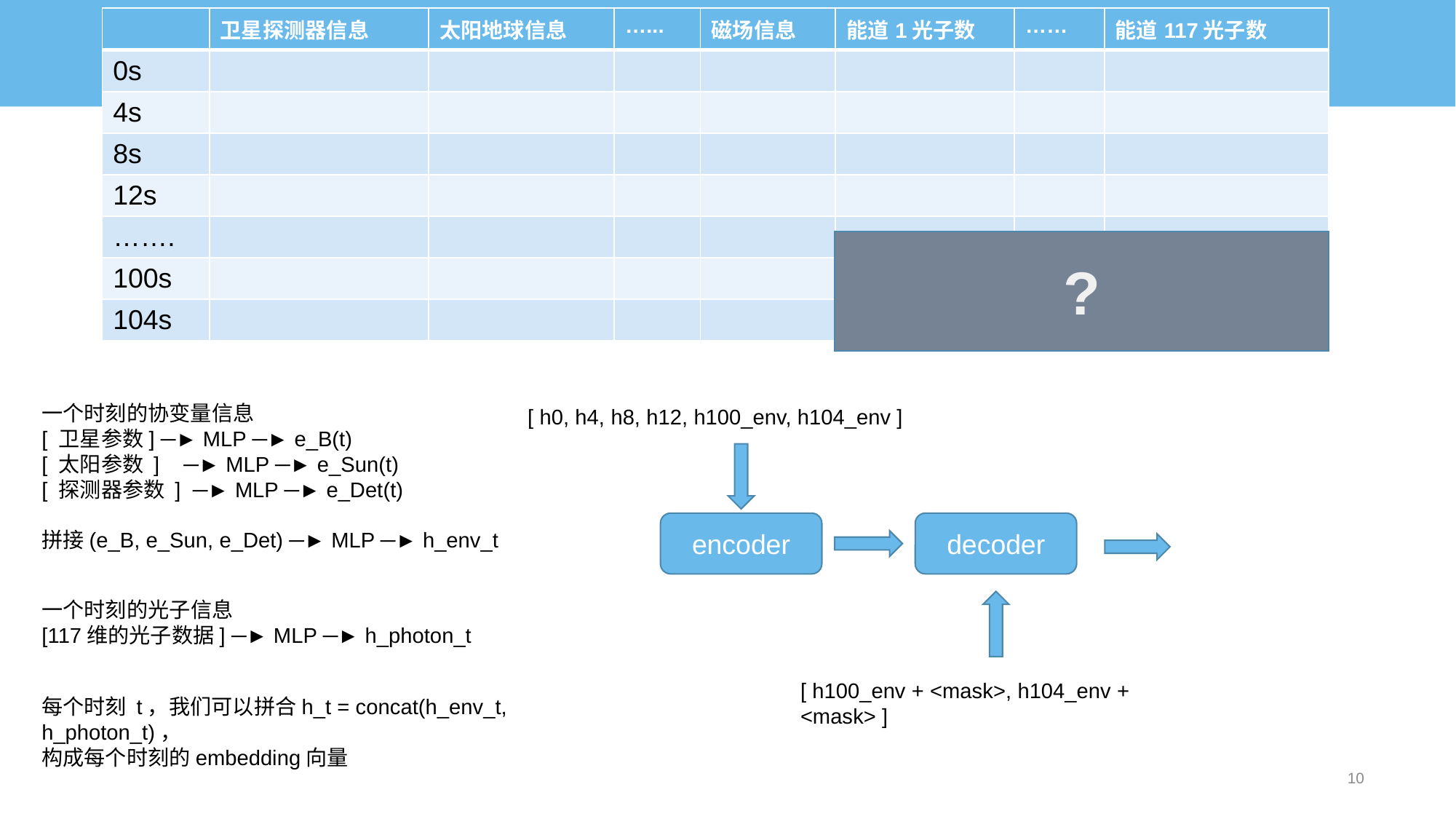

|  | 卫星探测器信息 | 太阳地球信息 | …... | 磁场信息 | 能道1光子数 | …… | 能道117光子数 |
| --- | --- | --- | --- | --- | --- | --- | --- |
| 0s |  |  |  |  |  |  |  |
| 4s |  |  |  |  |  |  |  |
| 8s |  |  |  |  |  |  |  |
| 12s |  |  |  |  |  |  |  |
| ……. |  |  |  |  |  |  |  |
| 100s |  |  |  |  |  |  |  |
| 104s |  |  |  |  |  |  |  |
?
一个时刻的协变量信息
[ 卫星参数] ─► MLP ─► e_B(t)
[ 太阳参数 ]    ─► MLP ─► e_Sun(t)
[ 探测器参数 ]  ─► MLP ─► e_Det(t)

拼接(e_B, e_Sun, e_Det) ─► MLP ─► h_env_t
[ h0, h4, h8, h12, h100_env, h104_env ]

encoder
decoder

一个时刻的光子信息
[117维的光子数据] ─► MLP ─► h_photon_t

[ h100_env + <mask>, h104_env + <mask> ]
每个时刻 t，我们可以拼合h_t = concat(h_env_t, h_photon_t)，
构成每个时刻的embedding向量
10